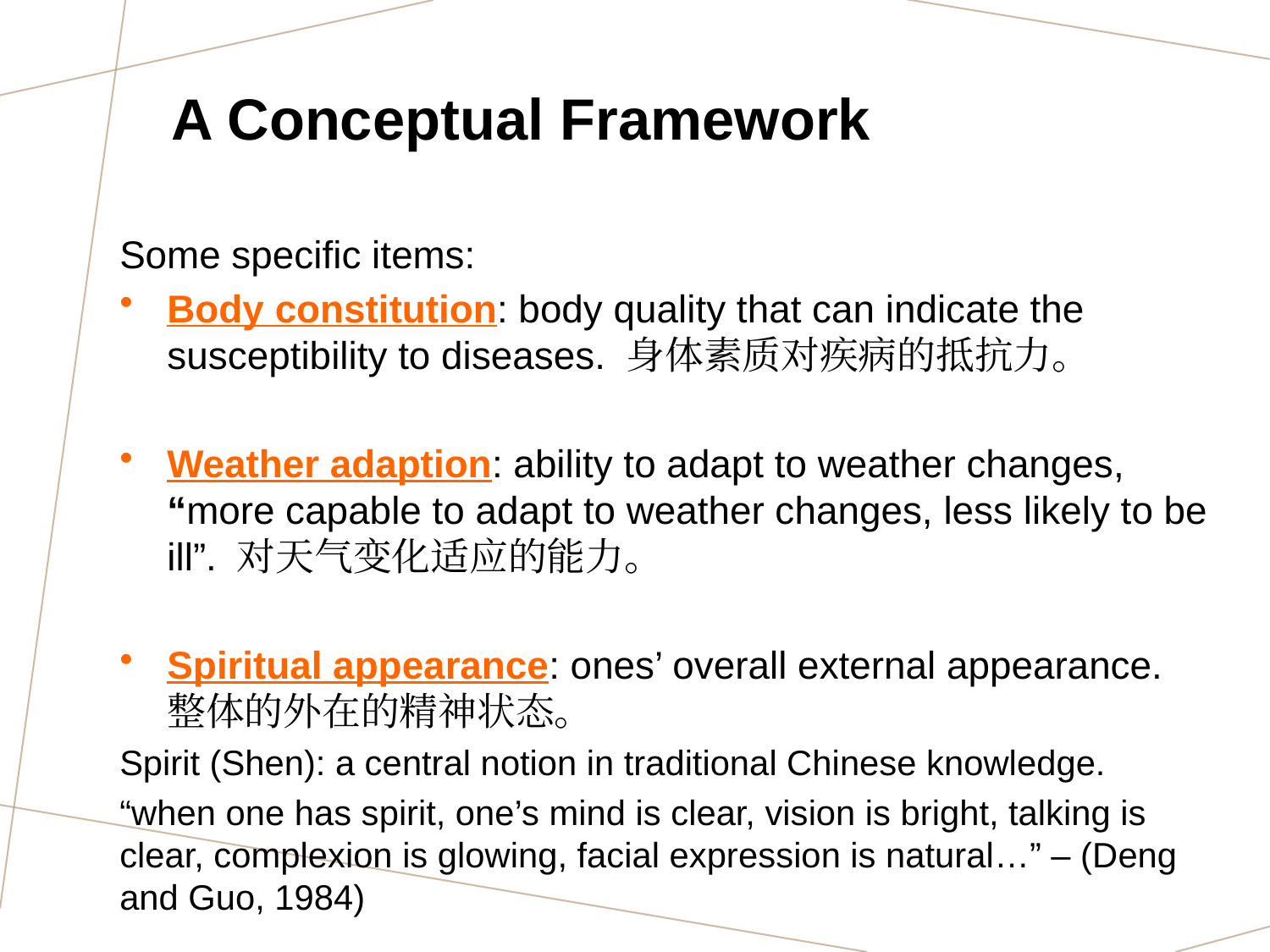

# A Conceptual Framework
Some specific items:
Body constitution: body quality that can indicate the susceptibility to diseases. 身体素质对疾病的抵抗力。

Weather adaption: ability to adapt to weather changes, “more capable to adapt to weather changes, less likely to be ill”. 对天气变化适应的能力。

Spiritual appearance: ones’ overall external appearance.  整体的外在的精神状态。
Spirit (Shen): a central notion in traditional Chinese knowledge.
“when one has spirit, one’s mind is clear, vision is bright, talking is clear, complexion is glowing, facial expression is natural…” – (Deng and Guo, 1984)